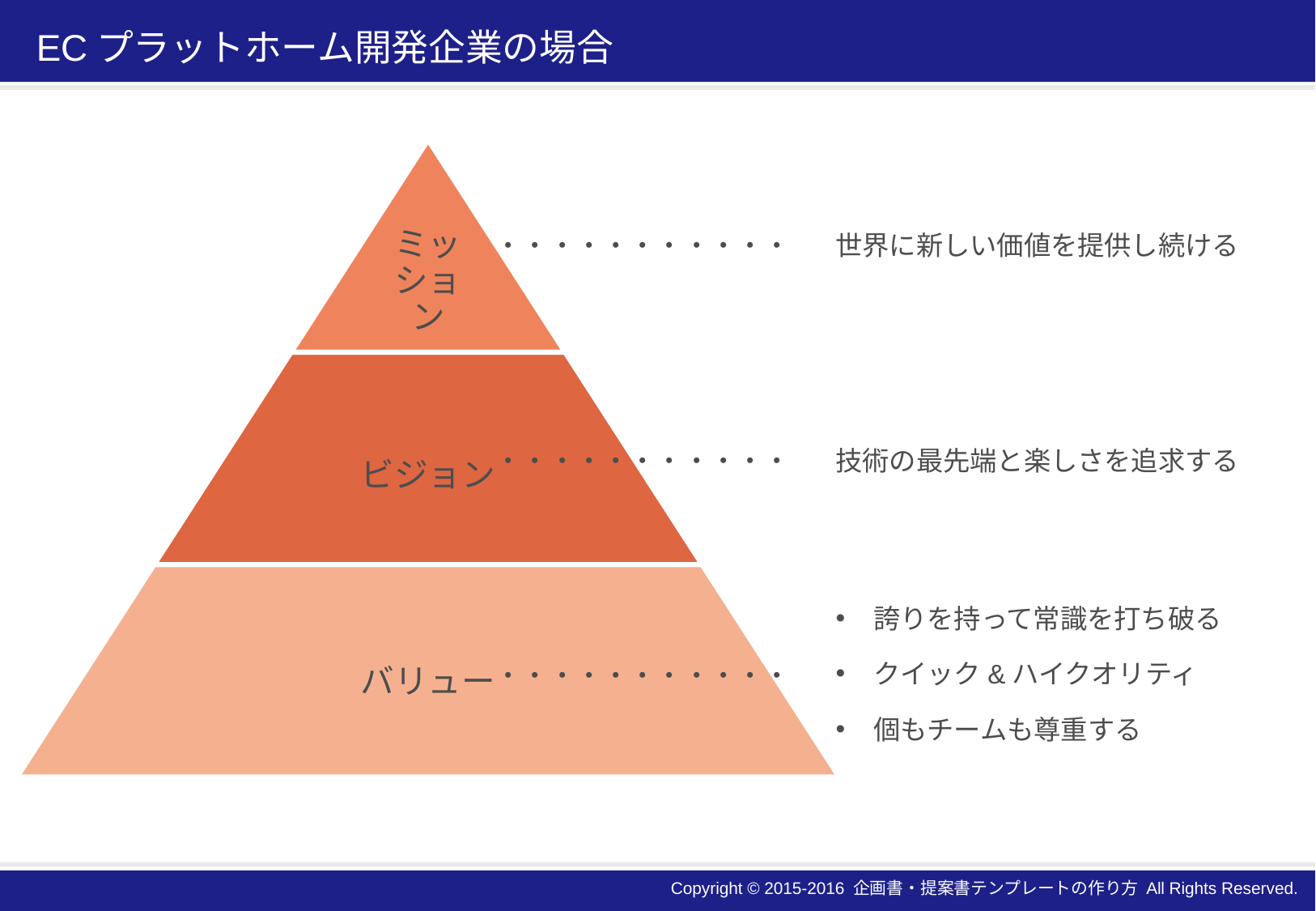

# ECプラットホーム開発企業の場合
ミッション
ビジョン
バリュー
・・・・・・・・・・・
世界に新しい価値を提供し続ける
・・・・・・・・・・・
技術の最先端と楽しさを追求する
誇りを持って常識を打ち破る
クイック&ハイクオリティ
個もチームも尊重する
・・・・・・・・・・・